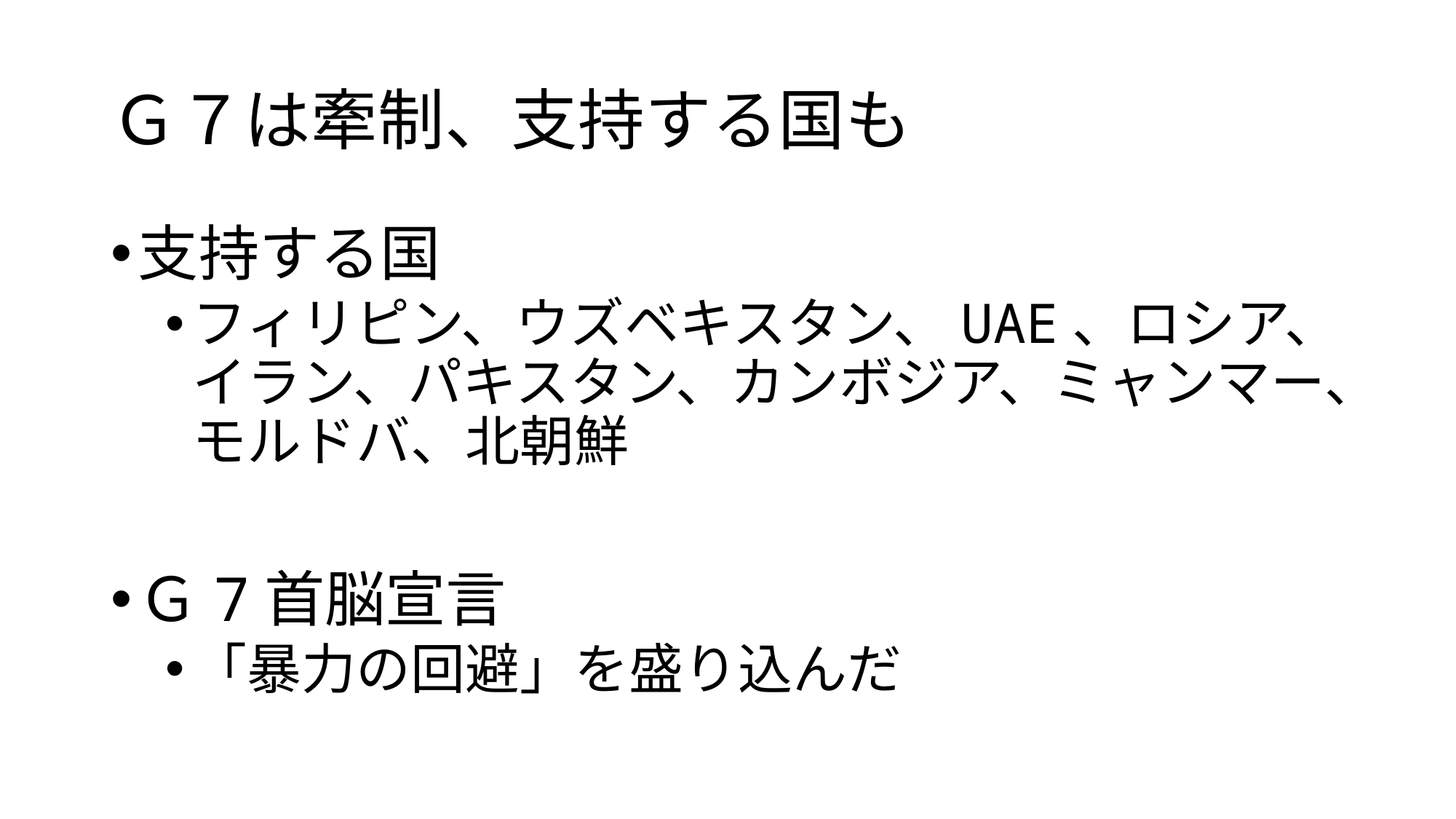

# Ｇ７は牽制、支持する国も
支持する国
フィリピン、ウズベキスタン、UAE、ロシア、イラン、パキスタン、カンボジア、ミャンマー、モルドバ、北朝鮮

Ｇ7首脳宣言
「暴力の回避」を盛り込んだ